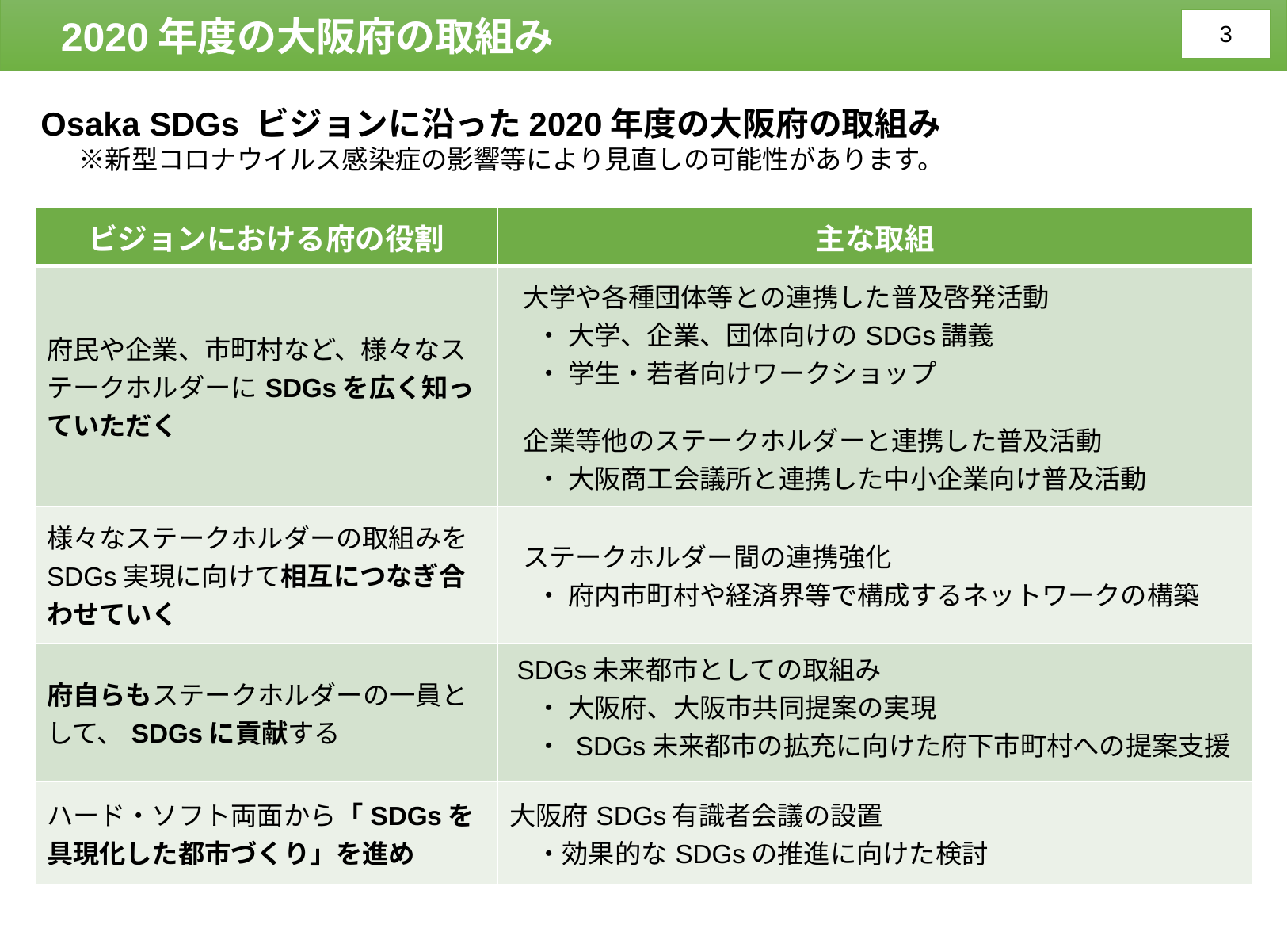

2020年度の大阪府の取組み
Osaka SDGs ビジョンに沿った2020年度の大阪府の取組み
　※新型コロナウイルス感染症の影響等により見直しの可能性があります。
| ビジョンにおける府の役割 | 主な取組 |
| --- | --- |
| 府民や企業、市町村など、様々なステークホルダーにSDGsを広く知っていただく | 大学や各種団体等との連携した普及啓発活動 　・ 大学、企業、団体向けのSDGs講義 　・ 学生・若者向けワークショップ 企業等他のステークホルダーと連携した普及活動 　・ 大阪商工会議所と連携した中小企業向け普及活動 |
| 様々なステークホルダーの取組みをSDGs実現に向けて相互につなぎ合わせていく | ステークホルダー間の連携強化 　・ 府内市町村や経済界等で構成するネットワークの構築 |
| 府自らもステークホルダーの一員として、SDGsに貢献する | SDGs未来都市としての取組み 　・ 大阪府、大阪市共同提案の実現 　・ SDGs未来都市の拡充に向けた府下市町村への提案支援 |
| ハード・ソフト両面から「SDGsを具現化した都市づくり」を進め | 大阪府SDGs有識者会議の設置 　・効果的なSDGsの推進に向けた検討 |